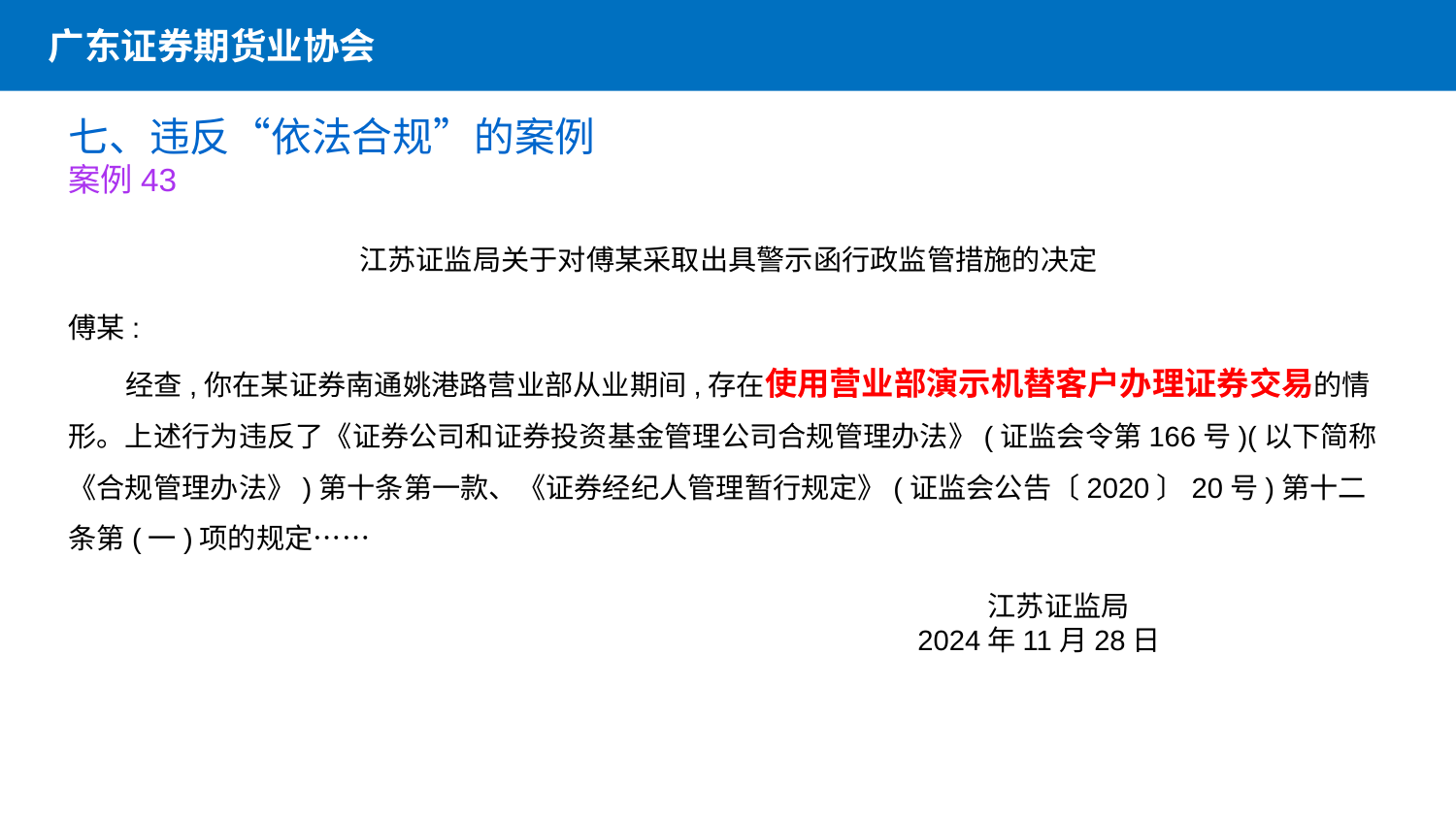

广东证券期货业协会
七、违反“依法合规”的案例
案例43

江苏证监局关于对傅某采取出具警示函行政监管措施的决定

傅某:
        经查,你在某证券南通姚港路营业部从业期间,存在使用营业部演示机替客户办理证券交易的情形。上述行为违反了《证券公司和证券投资基金管理公司合规管理办法》(证监会令第166号)(以下简称《合规管理办法》)第十条第一款、《证券经纪人管理暂行规定》(证监会公告〔2020〕20号)第十二条第(一)项的规定……

                                                                                                        江苏证监局
　　　　　　　                                                                                                      2024年11月28日